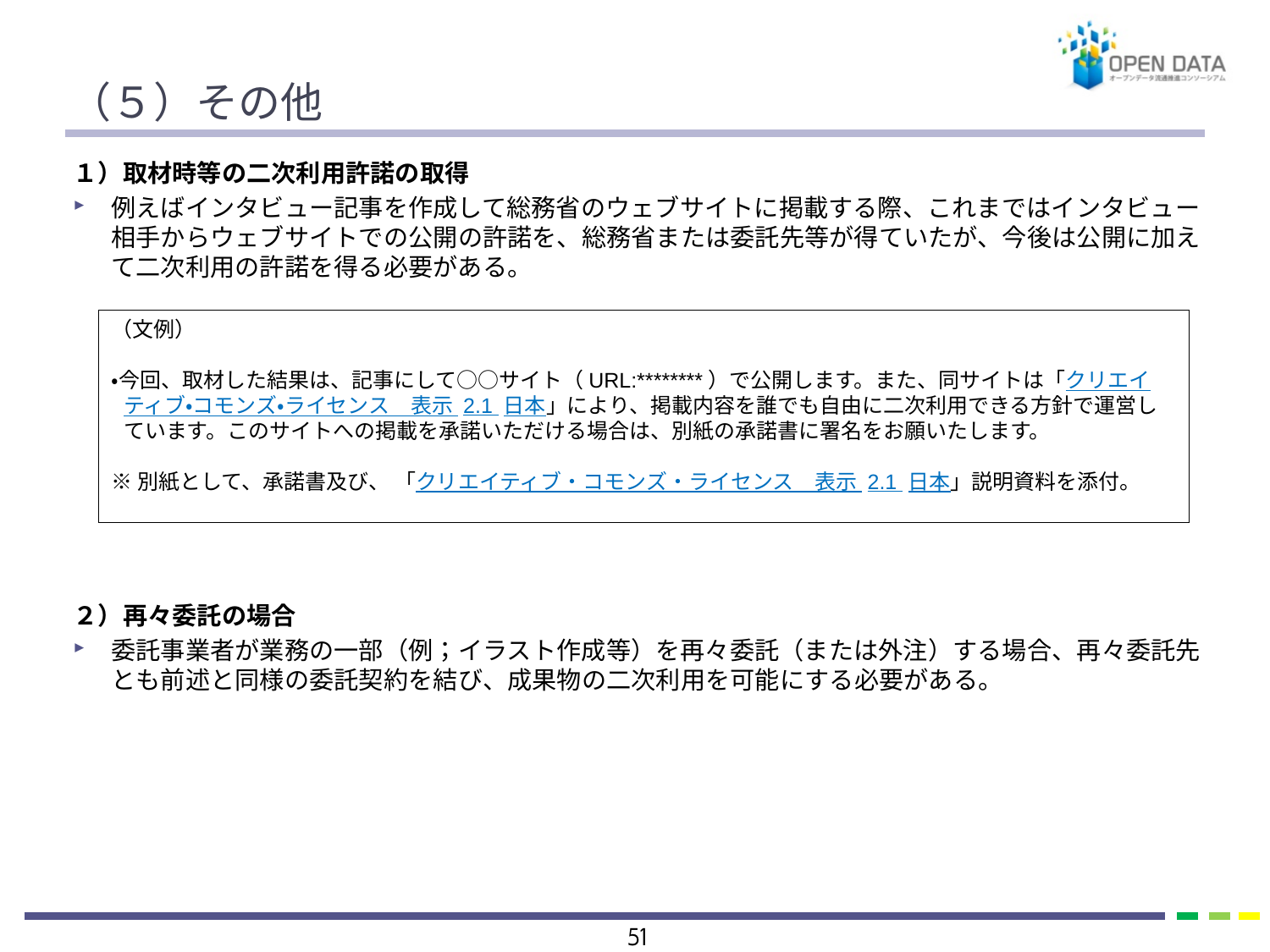

# （５）その他
１）取材時等の二次利用許諾の取得
例えばインタビュー記事を作成して総務省のウェブサイトに掲載する際、これまではインタビュー相手からウェブサイトでの公開の許諾を、総務省または委託先等が得ていたが、今後は公開に加えて二次利用の許諾を得る必要がある。

２）再々委託の場合
委託事業者が業務の一部（例；イラスト作成等）を再々委託（または外注）する場合、再々委託先とも前述と同様の委託契約を結び、成果物の二次利用を可能にする必要がある。

（文例）

・今回、取材した結果は、記事にして○○サイト（URL:********）で公開します。また、同サイトは「クリエイティブ・コモンズ・ライセンス　表示 2.1 日本」により、掲載内容を誰でも自由に二次利用できる方針で運営しています。このサイトへの掲載を承諾いただける場合は、別紙の承諾書に署名をお願いたします。

※別紙として、承諾書及び、 「クリエイティブ・コモンズ・ライセンス　表示 2.1 日本」説明資料を添付。
51